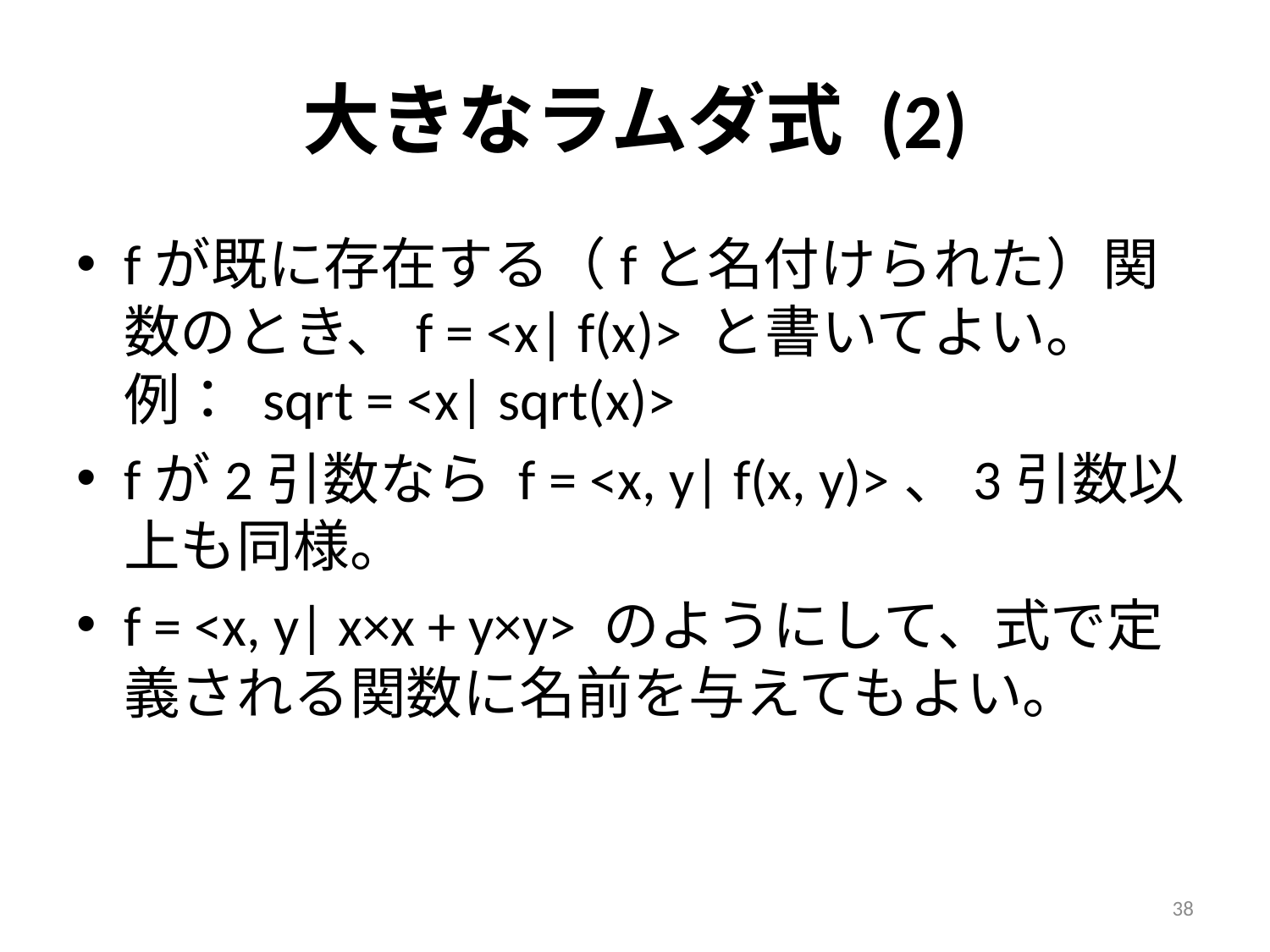

# 大きなラムダ式 (2)
fが既に存在する（fと名付けられた）関数のとき、f = <x| f(x)> と書いてよい。
例： sqrt = <x| sqrt(x)>
fが2引数なら f = <x, y| f(x, y)>、3引数以上も同様。
f = <x, y| x×x + y×y> のようにして、式で定義される関数に名前を与えてもよい。

38